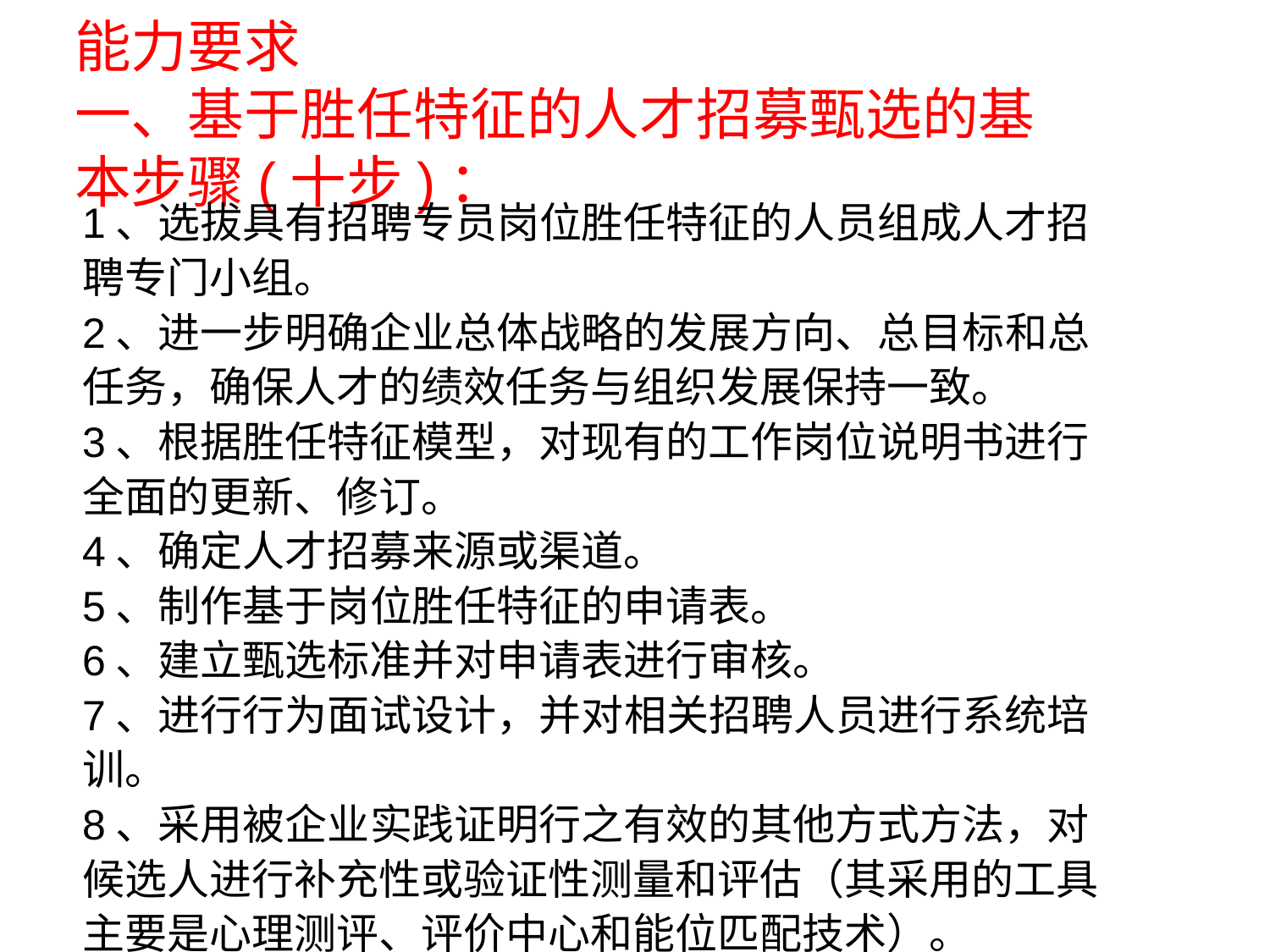

# 能力要求 一、基于胜任特征的人才招募甄选的基本步骤(十步)：
1、选拔具有招聘专员岗位胜任特征的人员组成人才招聘专门小组。
2、进一步明确企业总体战略的发展方向、总目标和总任务，确保人才的绩效任务与组织发展保持一致。
3、根据胜任特征模型，对现有的工作岗位说明书进行全面的更新、修订。
4、确定人才招募来源或渠道。
5、制作基于岗位胜任特征的申请表。
6、建立甄选标准并对申请表进行审核。
7、进行行为面试设计，并对相关招聘人员进行系统培训。
8、采用被企业实践证明行之有效的其他方式方法，对候选人进行补充性或验证性测量和评估（其采用的工具主要是心理测评、评价中心和能位匹配技术）。
9、基于岗位胜任特征对候选人进行背景审查。
10、作出人才招聘的决定。